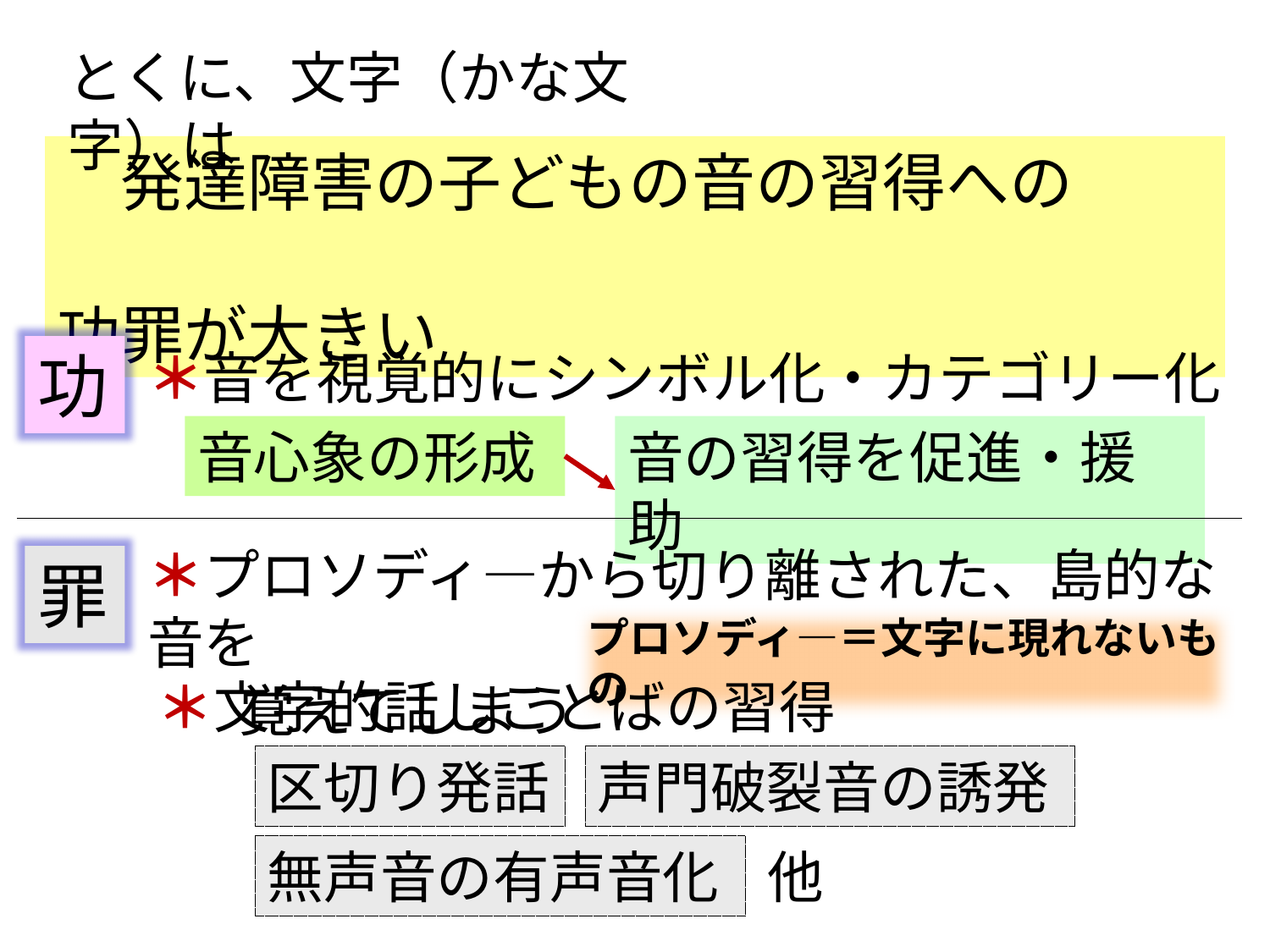

とくに、文字（かな文字）は
　発達障害の子どもの音の習得への
　　　　　　　　　　　　　　　　　　功罪が大きい
功
＊音を視覚的にシンボル化・カテゴリー化
音心象の形成
音の習得を促進・援助
＊プロソディ―から切り離された、島的な音を
　　覚えてしまう
罪
プロソディ―＝文字に現れないもの
＊文字的話しことばの習得
区切り発話
声門破裂音の誘発
無声音の有声音化
他